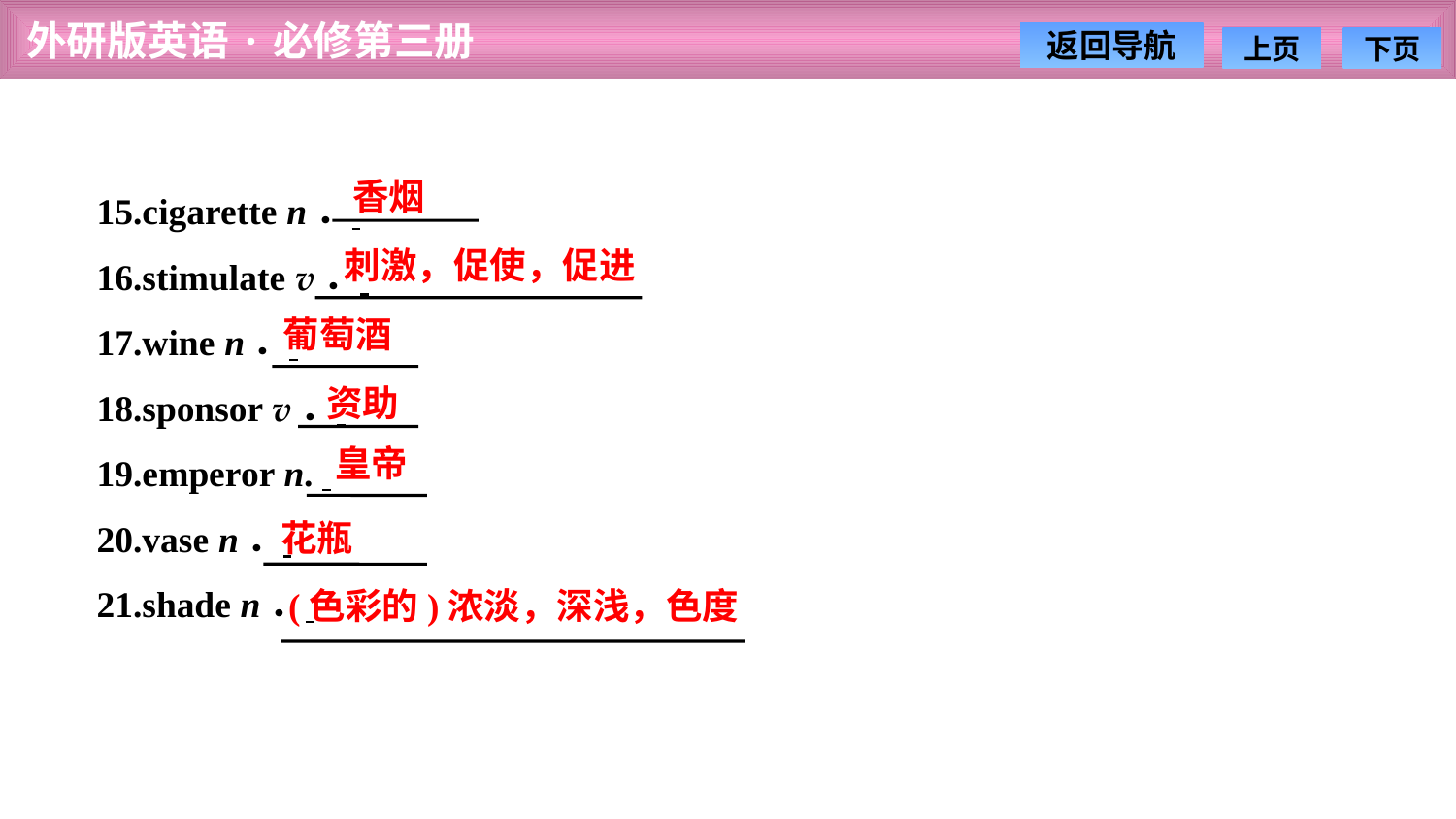

15.cigarette n．
16.stimulate v．
17.wine n．
18.sponsor v．
19.emperor n.
20.vase n．
21.shade n．
香烟

刺激，促使，促进

葡萄酒

资助

皇帝

花瓶

(色彩的)浓淡，深浅，色度